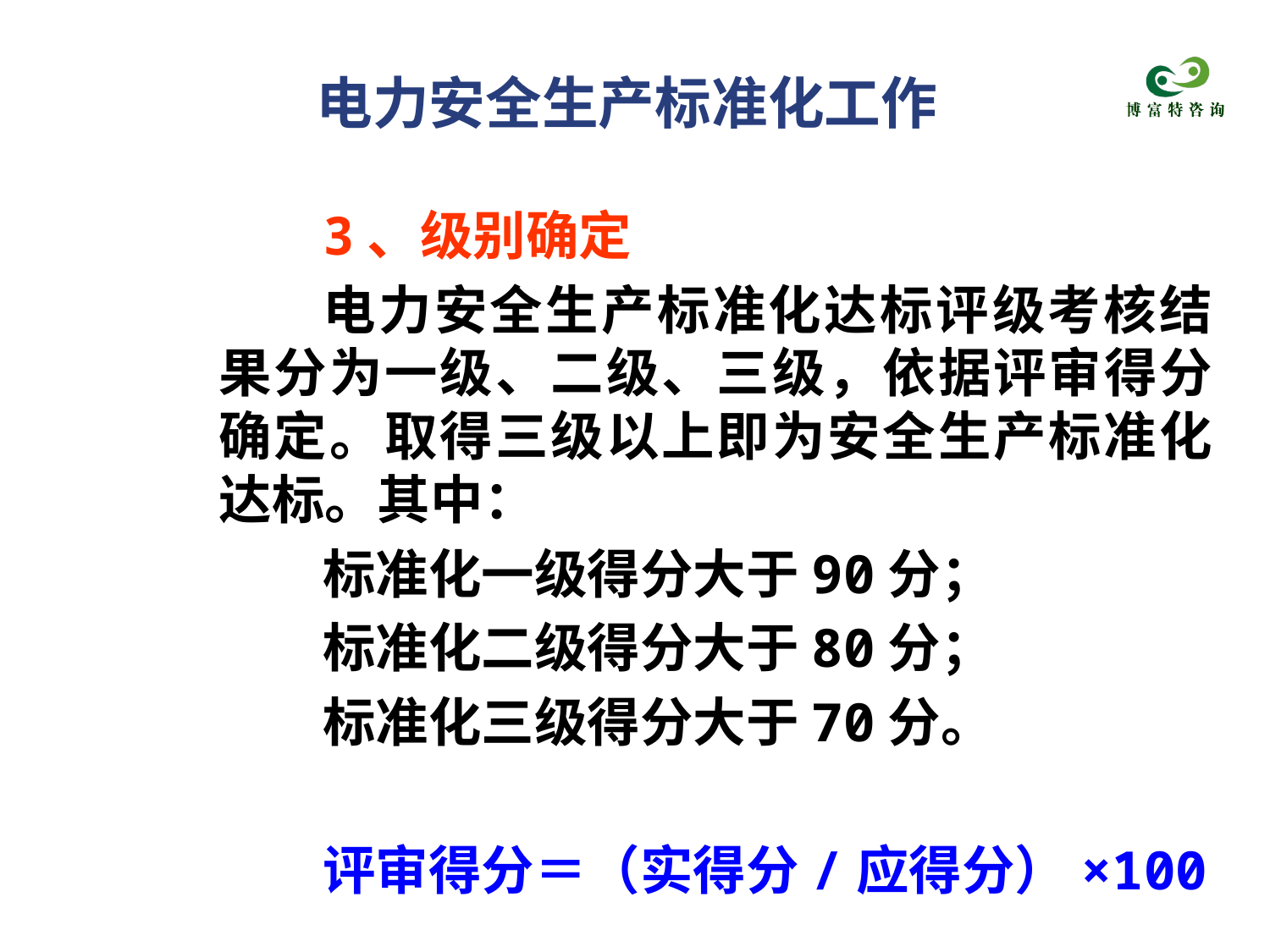

电力安全生产标准化工作
3、级别确定
电力安全生产标准化达标评级考核结果分为一级、二级、三级，依据评审得分确定。取得三级以上即为安全生产标准化达标。其中：
标准化一级得分大于90分；
标准化二级得分大于80分；
标准化三级得分大于70分。

评审得分＝（实得分/应得分）×100